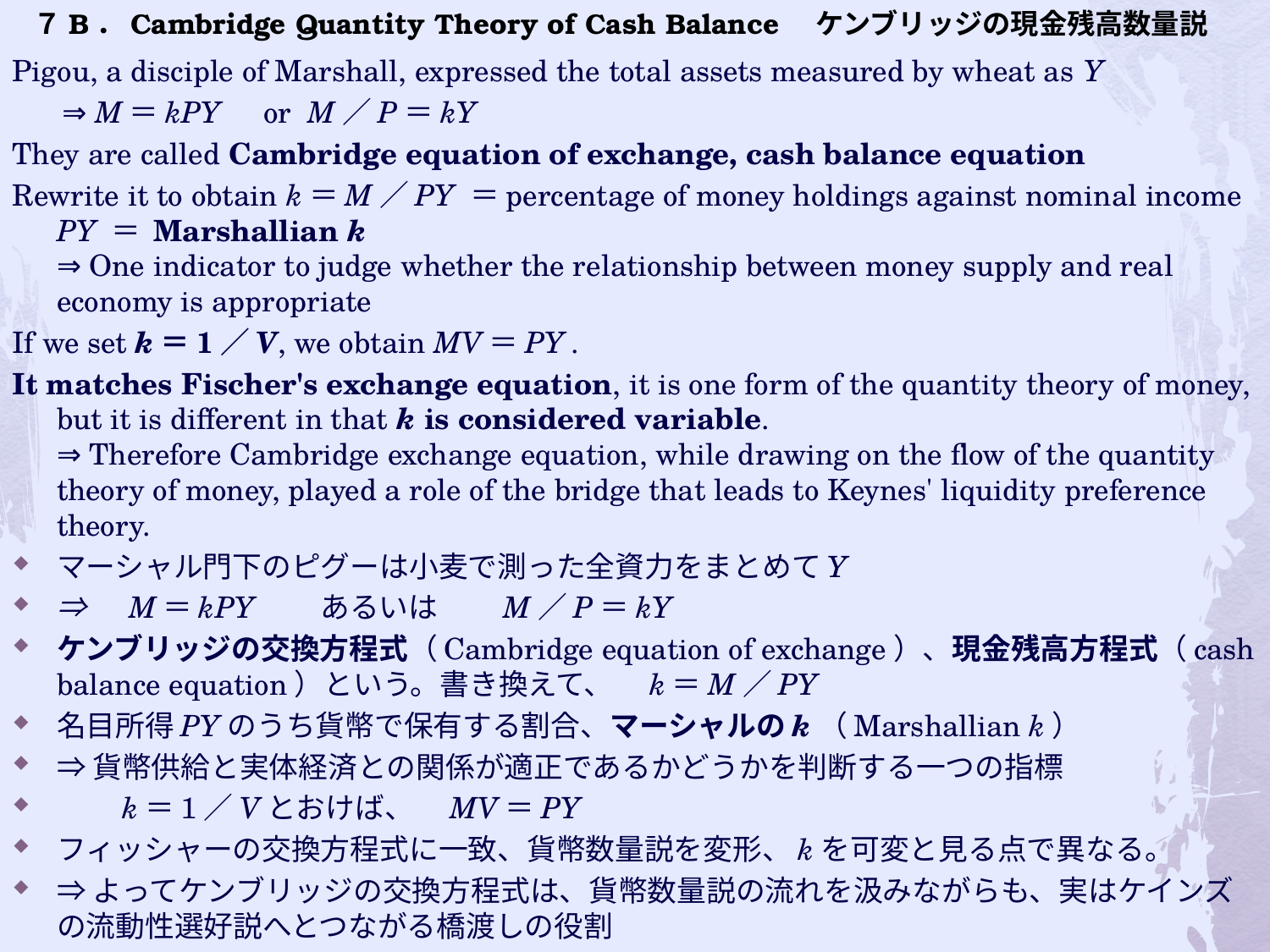

# ７B．Cambridge Quantity Theory of Cash Balance   ケンブリッジの現金残高数量説
Pigou, a disciple of Marshall, expressed the total assets measured by wheat as Y
      ⇒ M＝kPY　or  M／P＝kY
They are called Cambridge equation of exchange, cash balance equation
Rewrite it to obtain k＝M／PY ＝percentage of money holdings against nominal income PY ＝ Marshallian k
⇒ One indicator to judge whether the relationship between money supply and real economy is appropriate
If we set k＝1／V, we obtain MV＝PY .
It matches Fischer's exchange equation, it is one form of the quantity theory of money, but it is different in that k is considered variable.
⇒ Therefore Cambridge exchange equation, while drawing on the flow of the quantity theory of money, played a role of the bridge that leads to Keynes' liquidity preference theory.
マーシャル門下のピグーは小麦で測った全資力をまとめてY
⇒　M＝kPY　　あるいは　　M／P＝kY
ケンブリッジの交換方程式（Cambridge equation of exchange）、現金残高方程式（cash balance equation）という。書き換えて、　k＝M／PY
名目所得PYのうち貨幣で保有する割合、マーシャルのk（Marshallian k）
⇒貨幣供給と実体経済との関係が適正であるかどうかを判断する一つの指標
　　k＝1／Vとおけば、　MV＝PY
フィッシャーの交換方程式に一致、貨幣数量説を変形、kを可変と見る点で異なる。
⇒よってケンブリッジの交換方程式は、貨幣数量説の流れを汲みながらも、実はケインズの流動性選好説へとつながる橋渡しの役割